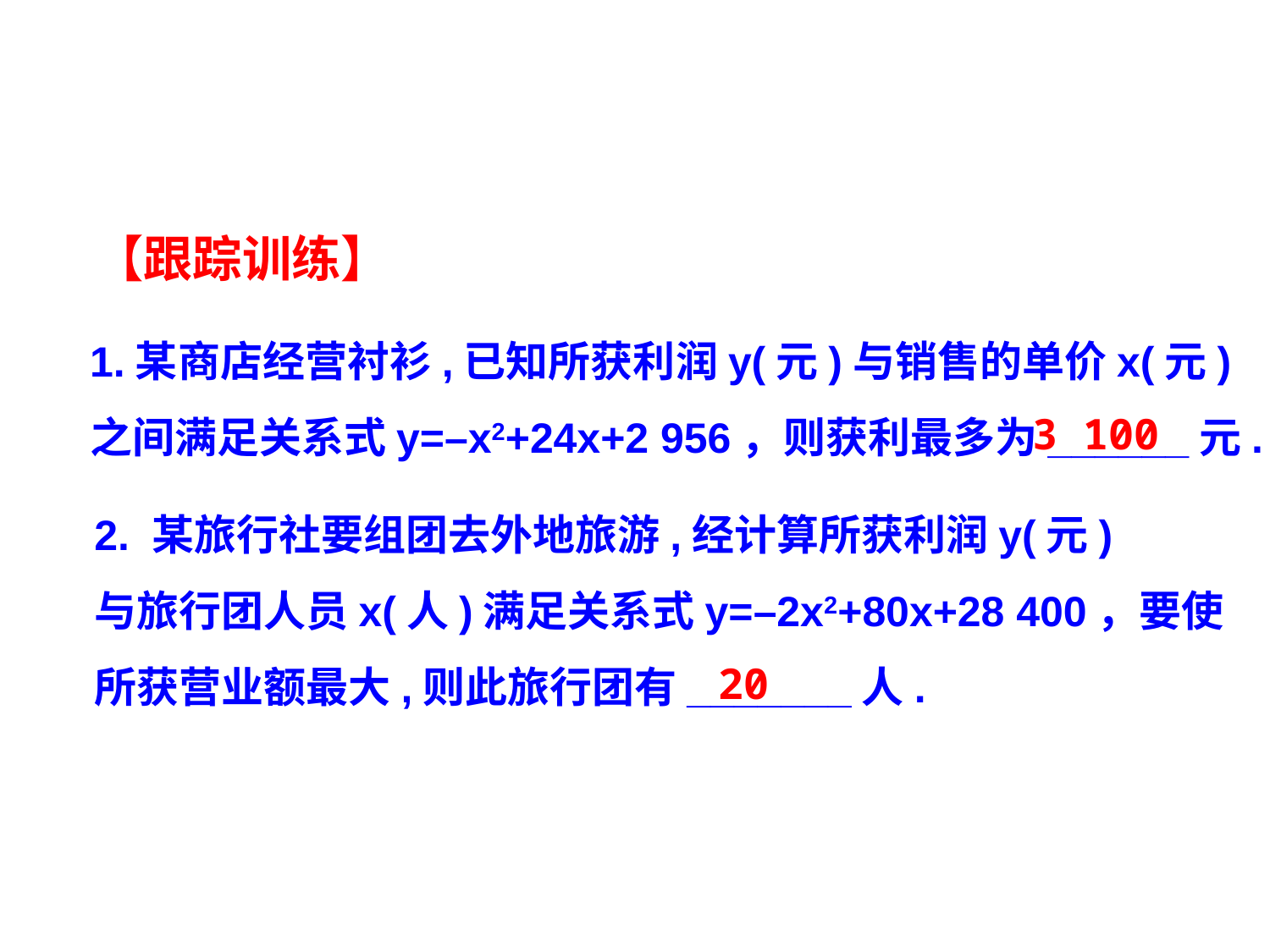

【跟踪训练】
1.某商店经营衬衫,已知所获利润y(元)与销售的单价x(元)
之间满足关系式y=–x2+24x+2 956，则获利最多为______元.
3 100
PPT模板：www.1ppt.com/moban/                  PPT素材：www.1ppt.com/sucai/
PPT背景：www.1ppt.com/beijing/                   PPT图表：www.1ppt.com/tubiao/
PPT下载：www.1ppt.com/xiazai/                     PPT教程： www.1ppt.com/powerpoint/
资料下载：www.1ppt.com/ziliao/                   范文下载：www.1ppt.com/fanwen/
试卷下载：www.1ppt.com/shiti/                     教案下载：www.1ppt.com/jiaoan/
PPT论坛：www.1ppt.cn                                     PPT课件：www.1ppt.com/kejian/
语文课件：www.1ppt.com/kejian/yuwen/    数学课件：www.1ppt.com/kejian/shuxue/
英语课件：www.1ppt.com/kejian/yingyu/    美术课件：www.1ppt.com/kejian/meishu/
科学课件：www.1ppt.com/kejian/kexue/     物理课件：www.1ppt.com/kejian/wuli/
化学课件：www.1ppt.com/kejian/huaxue/  生物课件：www.1ppt.com/kejian/shengwu/
地理课件：www.1ppt.com/kejian/dili/          历史课件：www.1ppt.com/kejian/lishi/
2. 某旅行社要组团去外地旅游,经计算所获利润y(元)
与旅行团人员x(人)满足关系式y=–2x2+80x+28 400，要使
所获营业额最大,则此旅行团有_______人.
20